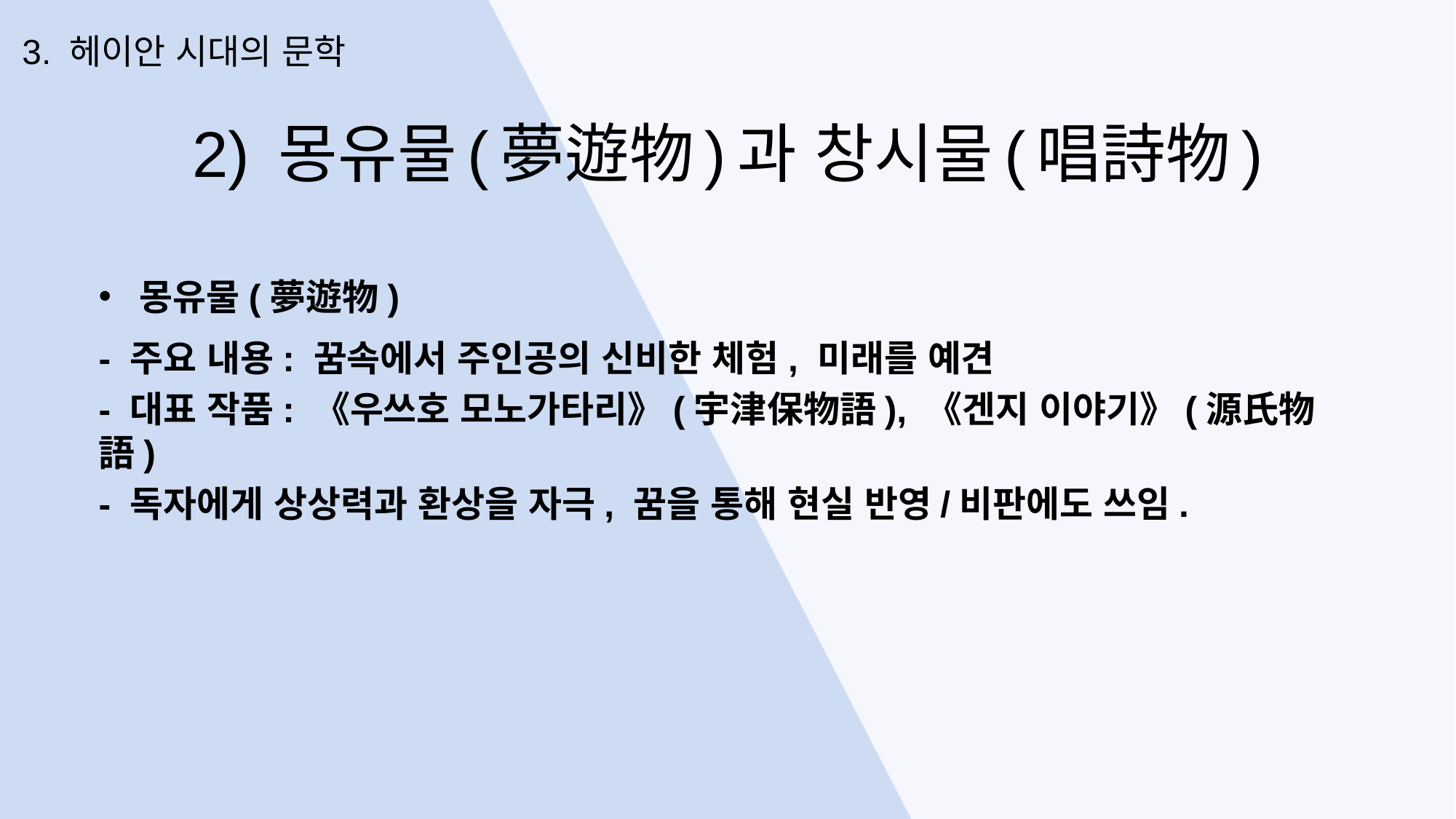

3. 헤이안 시대의 문학
2) 몽유물(夢遊物)과 창시물(唱詩物)
몽유물(夢遊物)

- 주요 내용: 꿈속에서 주인공의 신비한 체험, 미래를 예견
- 대표 작품: 《우쓰호 모노가타리》(宇津保物語), 《겐지 이야기》(源氏物語)
- 독자에게 상상력과 환상을 자극, 꿈을 통해 현실 반영/비판에도 쓰임.